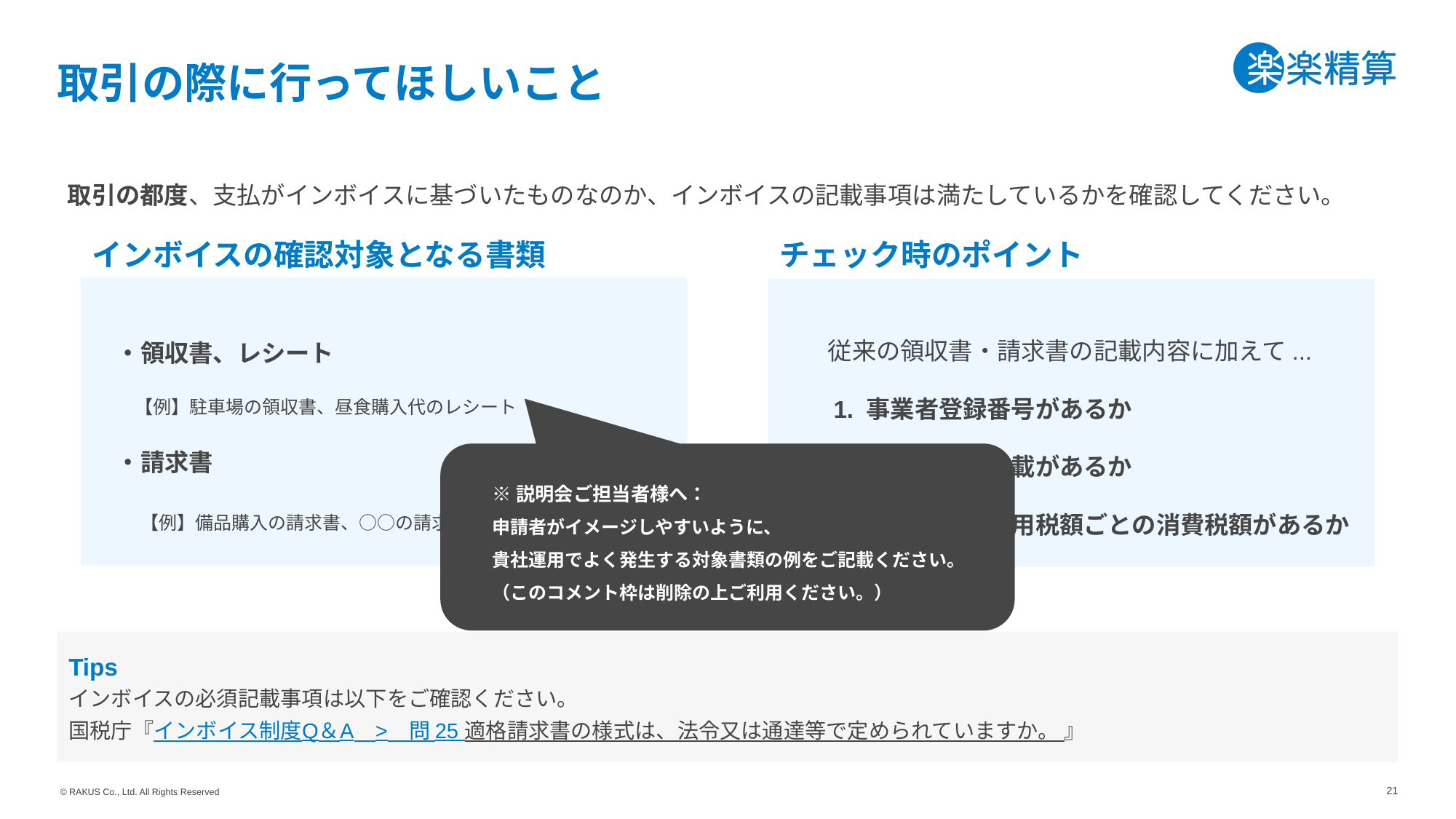

# 取引の際に行ってほしいこと
取引の都度、支払がインボイスに基づいたものなのか、インボイスの記載事項は満たしているかを確認してください。
インボイスの確認対象となる書類
チェック時のポイント
　・領収書、レシート
　　【例】駐車場の領収書、昼食購入代のレシート
　・請求書
　　【例】備品購入の請求書、○○の請求書
　　従来の領収書・請求書の記載内容に加えて...
　　1. 事業者登録番号があるか
　　2. 適用税率の記載があるか
　　3. 税率ごとに適用税額ごとの消費税額があるか
※説明会ご担当者様へ：
申請者がイメージしやすいように、
貴社運用でよく発生する対象書類の例をご記載ください。
（このコメント枠は削除の上ご利用ください。）
Tips
インボイスの必須記載事項は以下をご確認ください。
国税庁『インボイス制度Q＆A　>　問 25 適格請求書の様式は、法令又は通達等で定められていますか。 』
21